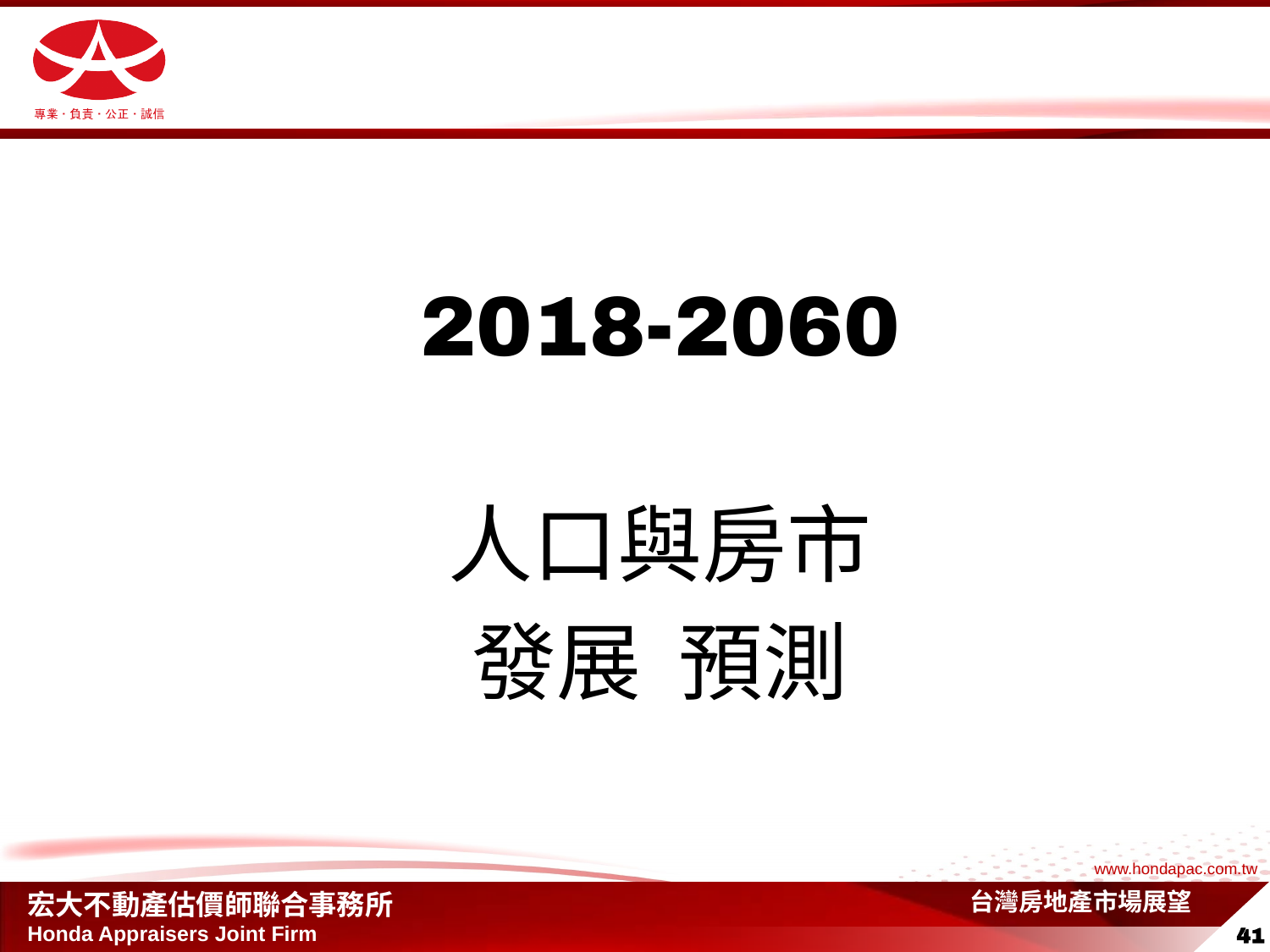

#

2018-2060
人口與房市
發展  預測
台灣房地產市場展望
41